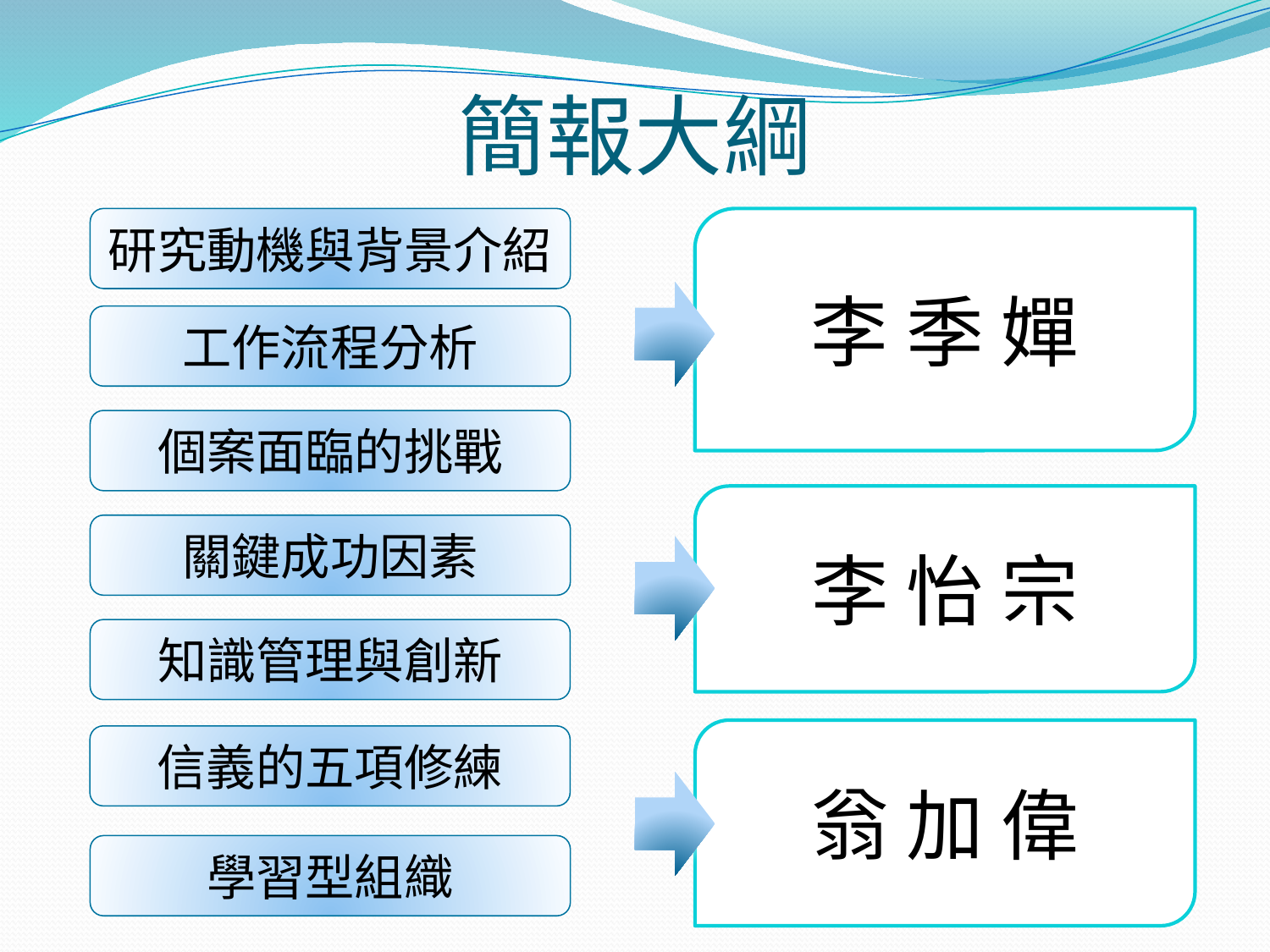

# 簡報大綱
研究動機與背景介紹
李 季 嬋

工作流程分析
個案面臨的挑戰
李 怡 宗

關鍵成功因素
知識管理與創新
翁 加 偉

信義的五項修練
學習型組織